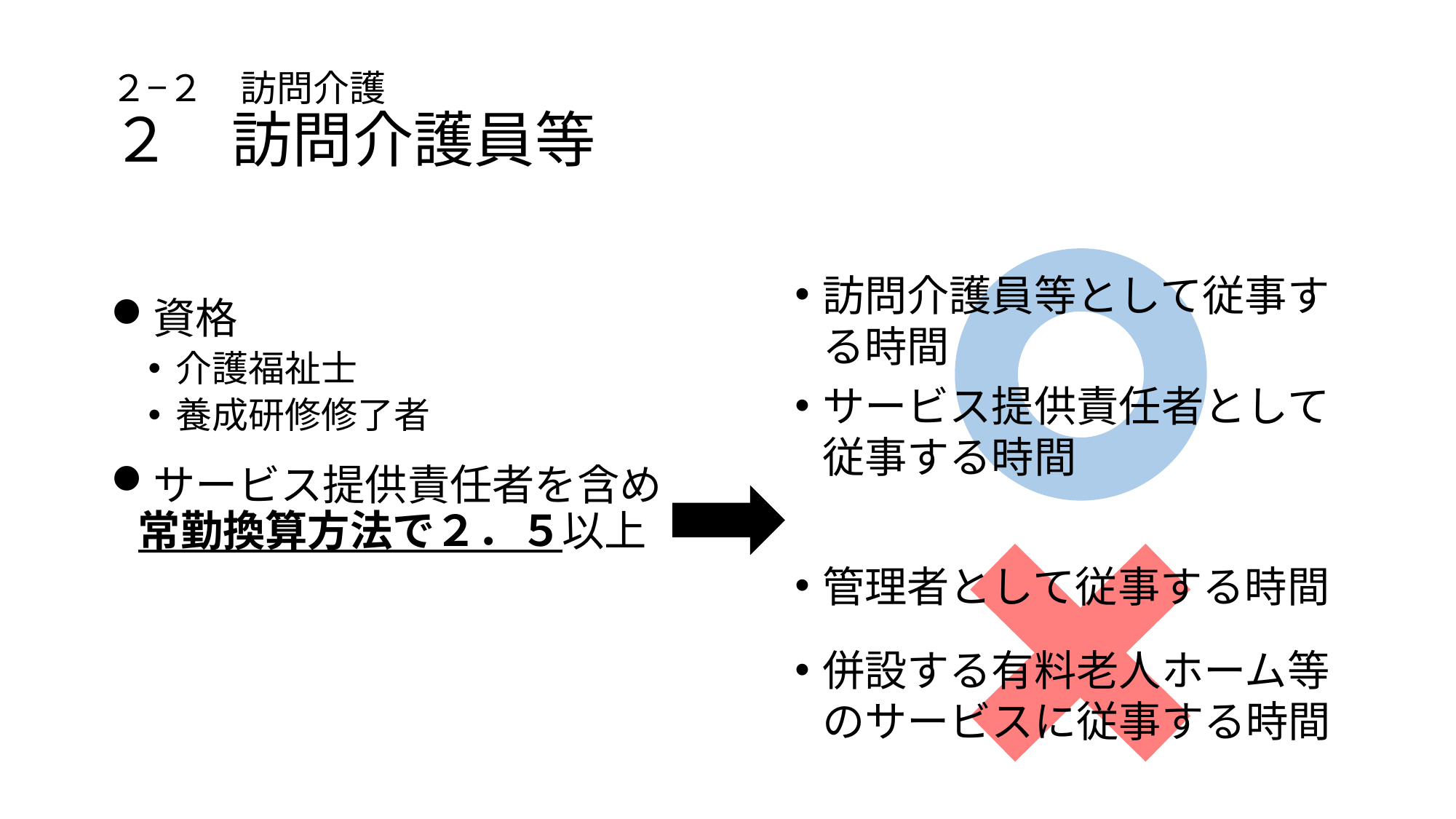

# ２−２　訪問介護 ２　訪問介護員等

資格
介護福祉士
養成研修修了者
サービス提供責任者を含め常勤換算方法で２．５以上

訪問介護員等として従事する時間
サービス提供責任者として従事する時間

管理者として従事する時間
併設する有料老人ホーム等のサービスに従事する時間